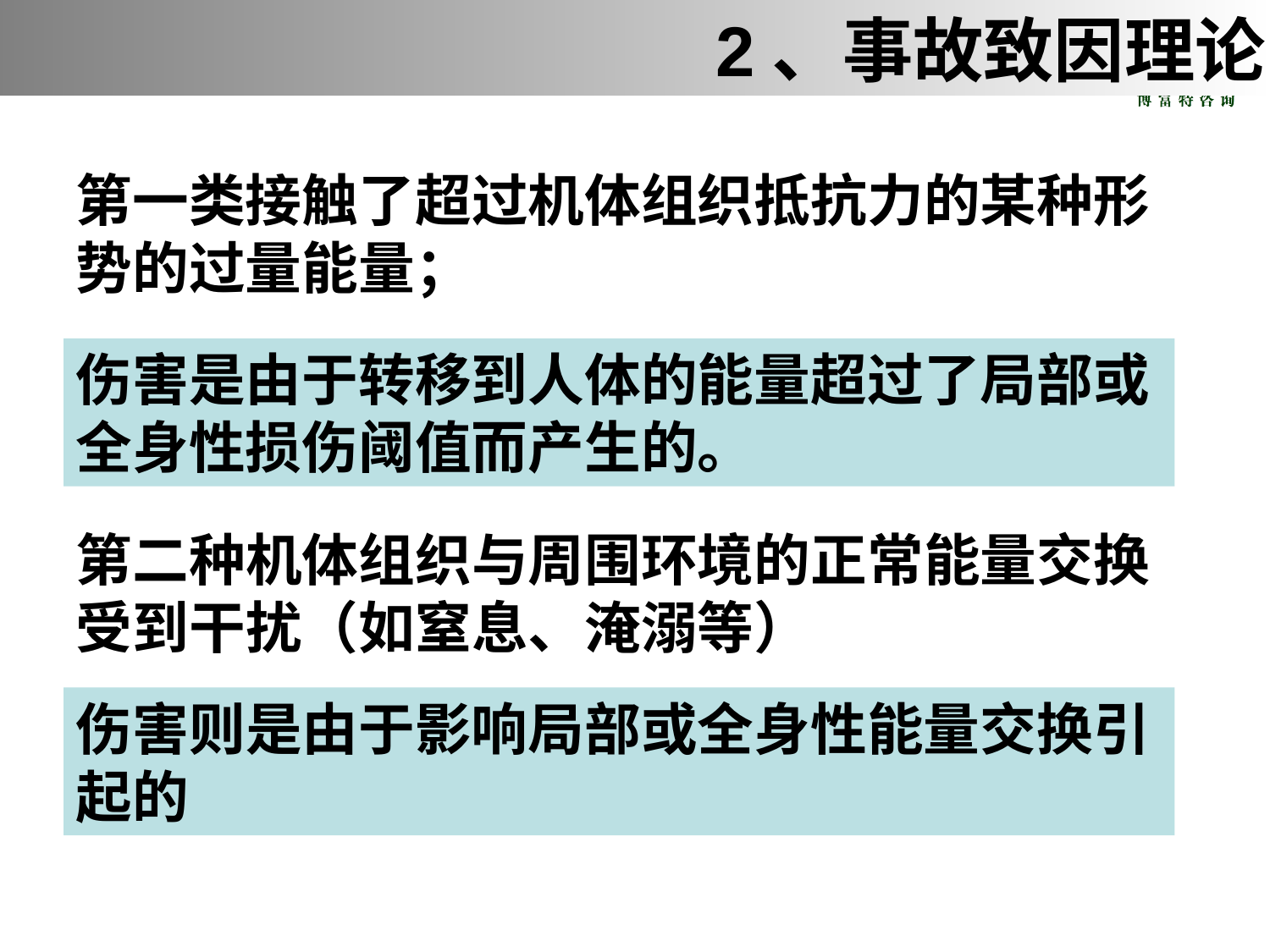

2、事故致因理论
第一类接触了超过机体组织抵抗力的某种形势的过量能量；
伤害是由于转移到人体的能量超过了局部或全身性损伤阈值而产生的。
第二种机体组织与周围环境的正常能量交换受到干扰（如窒息、淹溺等）
伤害则是由于影响局部或全身性能量交换引起的